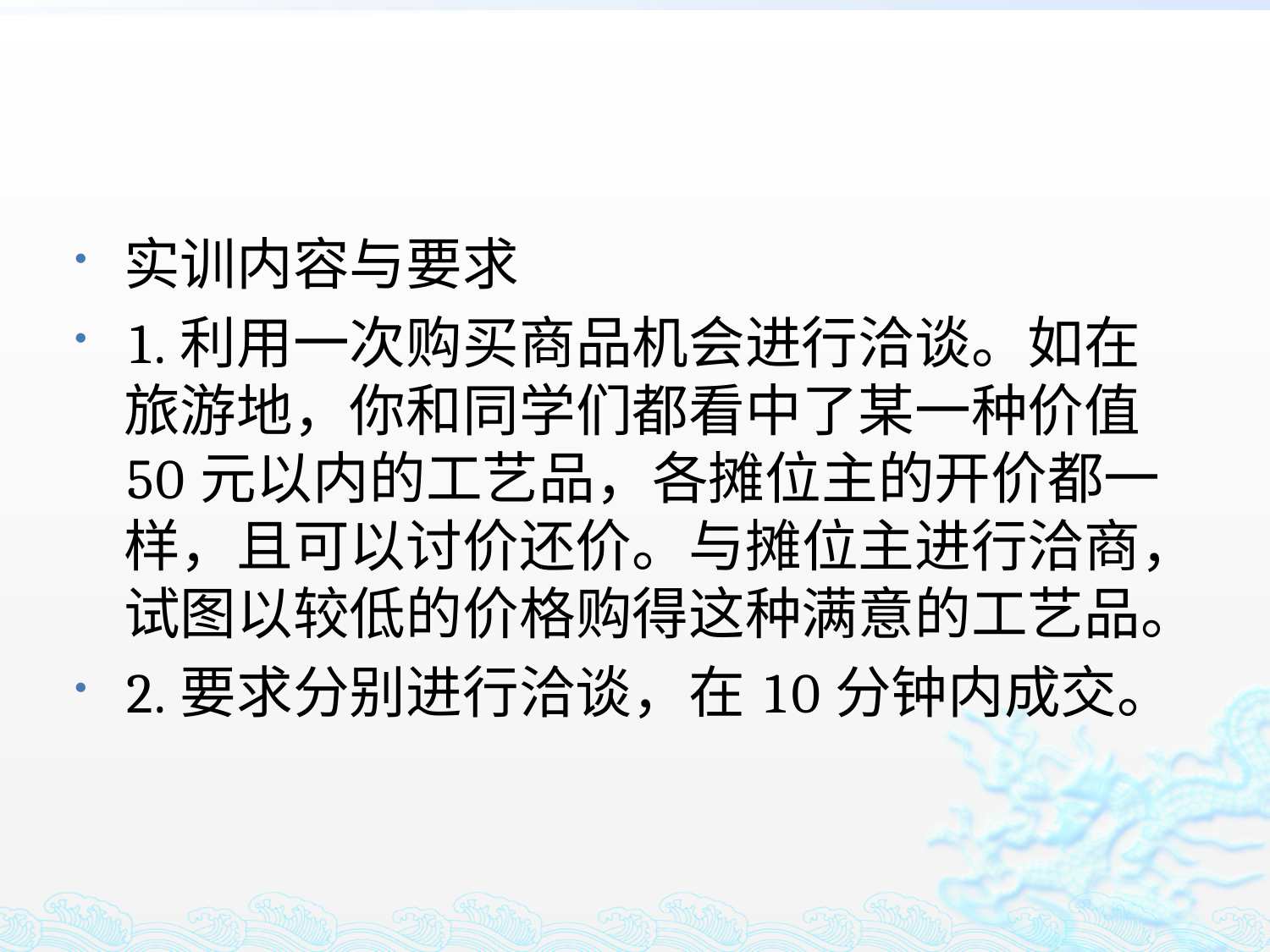

#
实训内容与要求
1.利用一次购买商品机会进行洽谈。如在旅游地，你和同学们都看中了某一种价值50元以内的工艺品，各摊位主的开价都一样，且可以讨价还价。与摊位主进行洽商，试图以较低的价格购得这种满意的工艺品。
2.要求分别进行洽谈，在10分钟内成交。